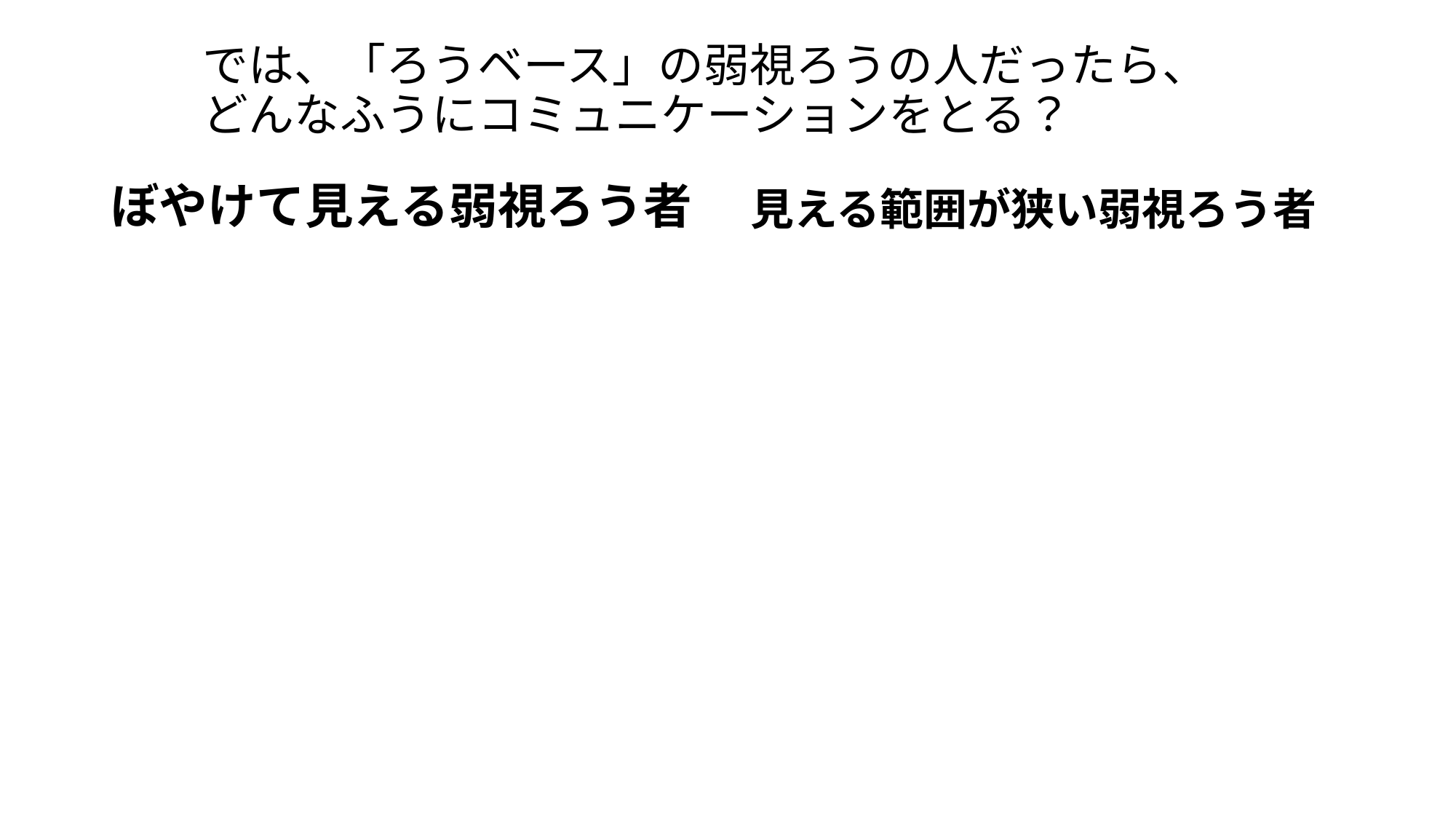

# では、「ろうベース」の弱視ろうの人だったら、 どんなふうにコミュニケーションをとる？
見える範囲が狭い弱視ろう者
ぼやけて見える弱視ろう者